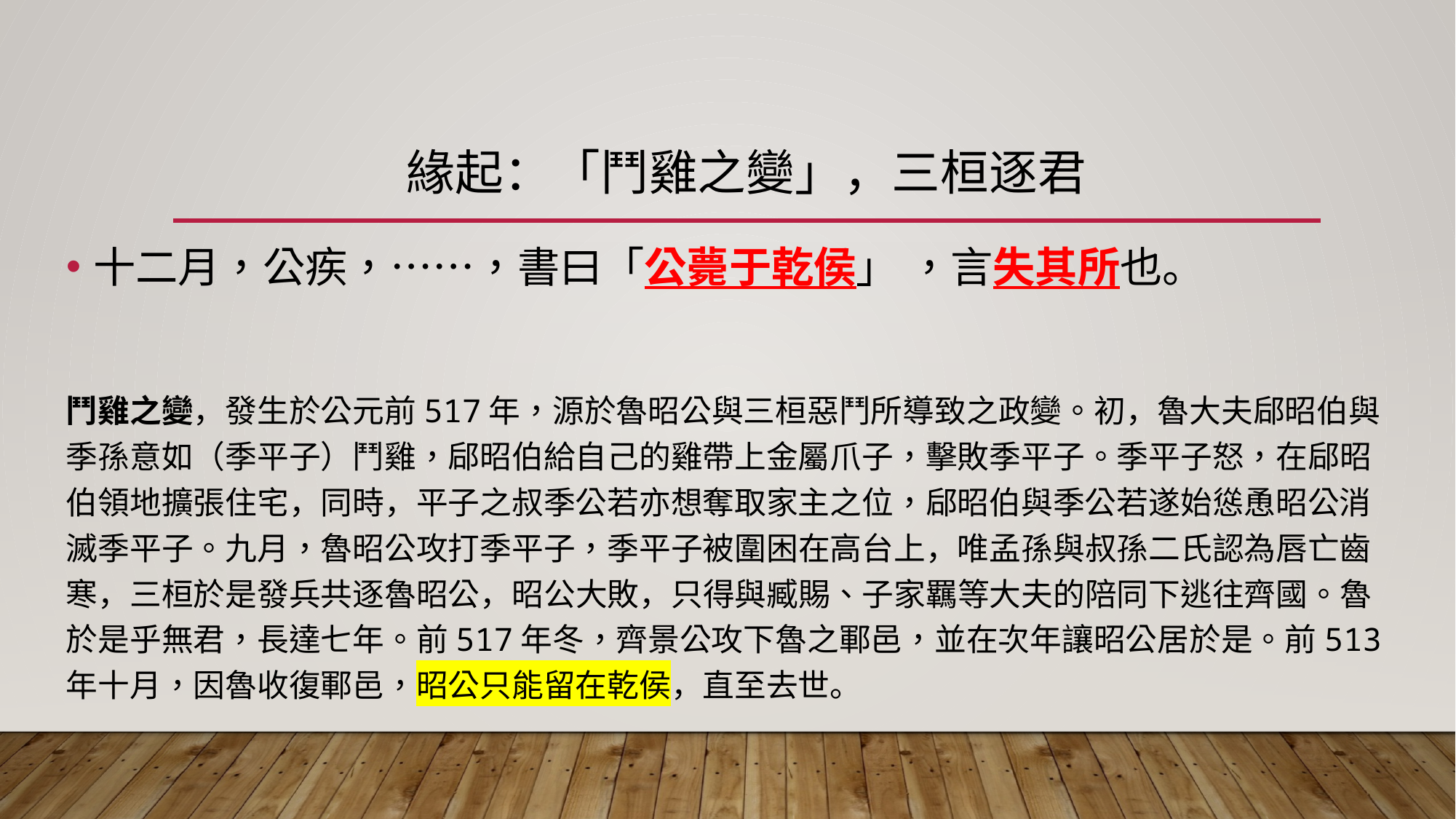

# 緣起：「鬥雞之變」，三桓逐君
十二月，公疾，……，書曰「公薨于乾侯」 ，言失其所也。

鬥雞之變，發生於公元前517年，源於魯昭公與三桓惡鬥所導致之政變。初，魯大夫郈昭伯與季孫意如（季平子）鬥雞，郈昭伯給自己的雞帶上金屬爪子，擊敗季平子。季平子怒，在郈昭伯領地擴張住宅，同時，平子之叔季公若亦想奪取家主之位，郈昭伯與季公若遂始慫恿昭公消滅季平子。九月，魯昭公攻打季平子，季平子被圍困在高台上，唯孟孫與叔孫二氏認為唇亡齒寒，三桓於是發兵共逐魯昭公，昭公大敗，只得與臧賜、子家羈等大夫的陪同下逃往齊國。魯於是乎無君，長達七年。前517年冬，齊景公攻下魯之鄆邑，並在次年讓昭公居於是。前513年十月，因魯收復鄆邑，昭公只能留在乾侯，直至去世。